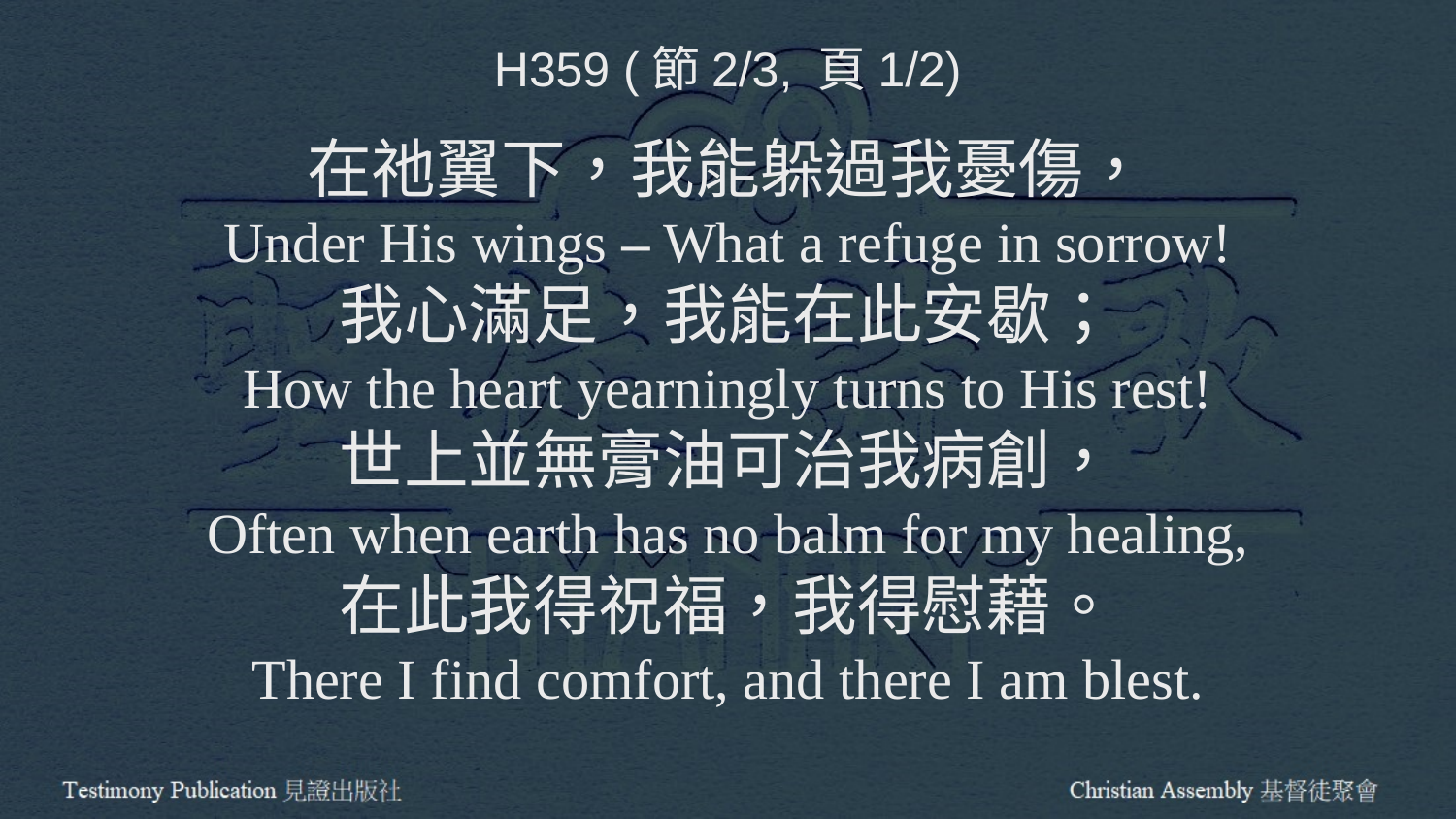

H359 (節2/3, 頁1/2)

在祂翼下，我能躲過我憂傷，
Under His wings – What a refuge in sorrow!
我心滿足，我能在此安歇；
How the heart yearningly turns to His rest!
世上並無膏油可治我病創，
Often when earth has no balm for my healing,
在此我得祝福，我得慰藉。
There I find comfort, and there I am blest.